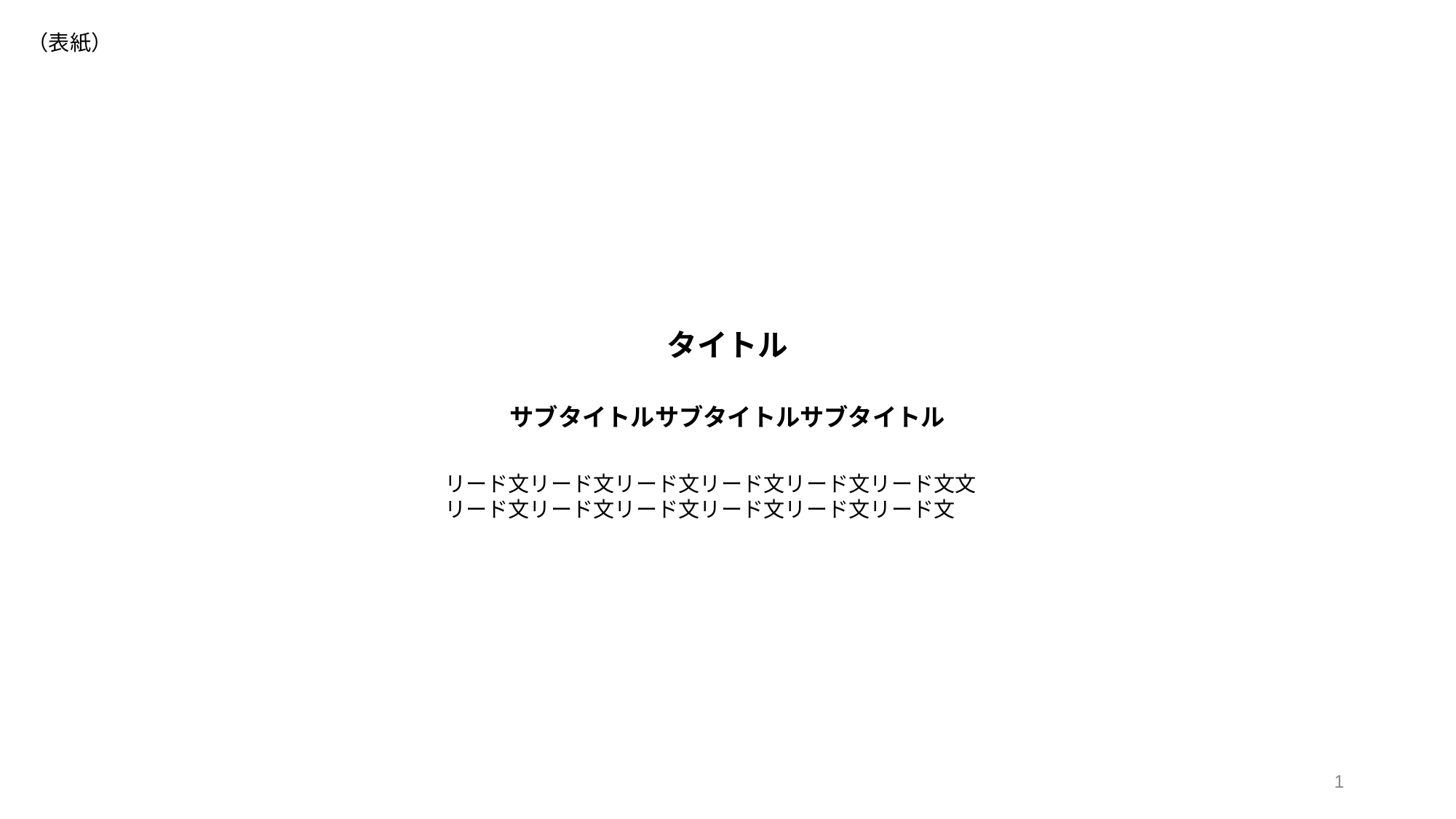

（表紙）
タイトル
サブタイトルサブタイトルサブタイトル

リード文リード文リード文リード文リード文リード文文リード文リード文リード文リード文リード文リード文
1